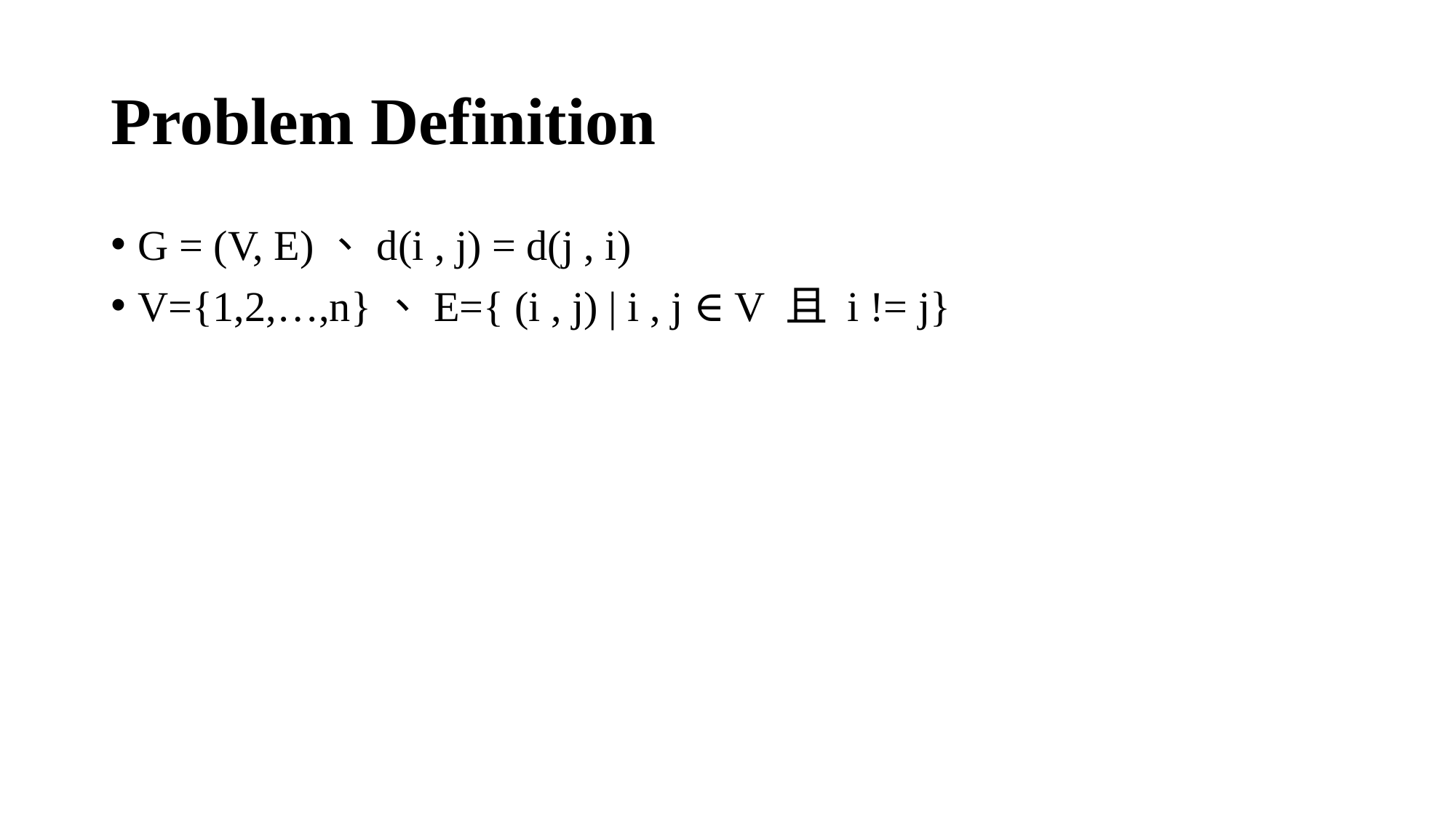

# Problem Definition
G = (V, E)、d(i , j) = d(j , i)
V={1,2,…,n}、E={ (i , j) | i , j ∈ V 且 i != j}